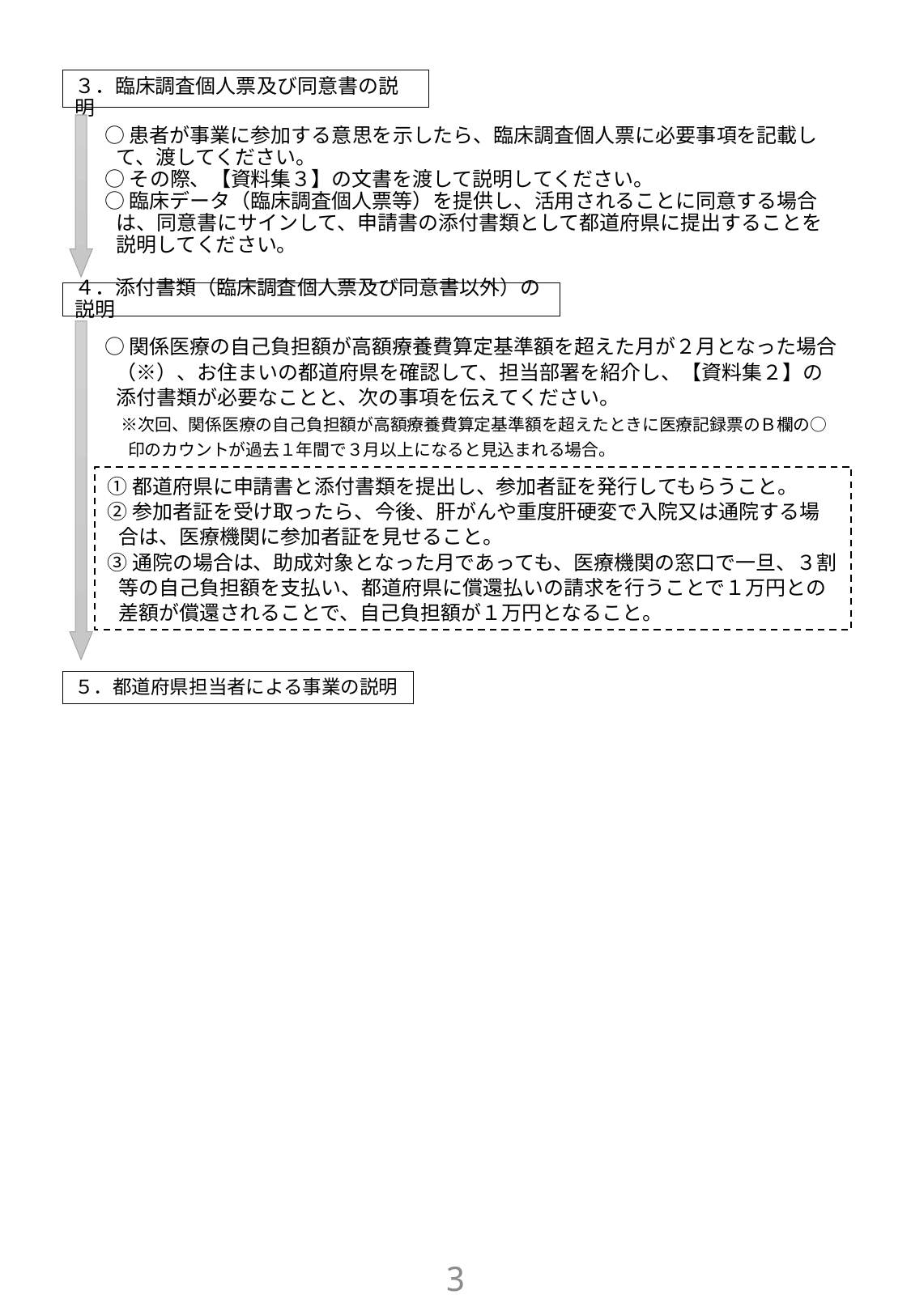

# ３．臨床調査個人票及び同意書の説明
○患者が事業に参加する意思を示したら、臨床調査個人票に必要事項を記載して、渡してください。
○その際、【資料集３】の文書を渡して説明してください。
○臨床データ（臨床調査個人票等）を提供し、活用されることに同意する場合は、同意書にサインして、申請書の添付書類として都道府県に提出することを説明してください。

４．添付書類（臨床調査個人票及び同意書以外）の説明

○関係医療の自己負担額が高額療養費算定基準額を超えた月が２月となった場合（※）、お住まいの都道府県を確認して、担当部署を紹介し、【資料集２】の添付書類が必要なことと、次の事項を伝えてください。
　※次回、関係医療の自己負担額が高額療養費算定基準額を超えたときに医療記録票のＢ欄の○印のカウントが過去１年間で３月以上になると見込まれる場合。
①都道府県に申請書と添付書類を提出し、参加者証を発行してもらうこと。
②参加者証を受け取ったら、今後、肝がんや重度肝硬変で入院又は通院する場合は、医療機関に参加者証を見せること。
③通院の場合は、助成対象となった月であっても、医療機関の窓口で一旦、３割等の自己負担額を支払い、都道府県に償還払いの請求を行うことで１万円との差額が償還されることで、自己負担額が１万円となること。
５．都道府県担当者による事業の説明
3